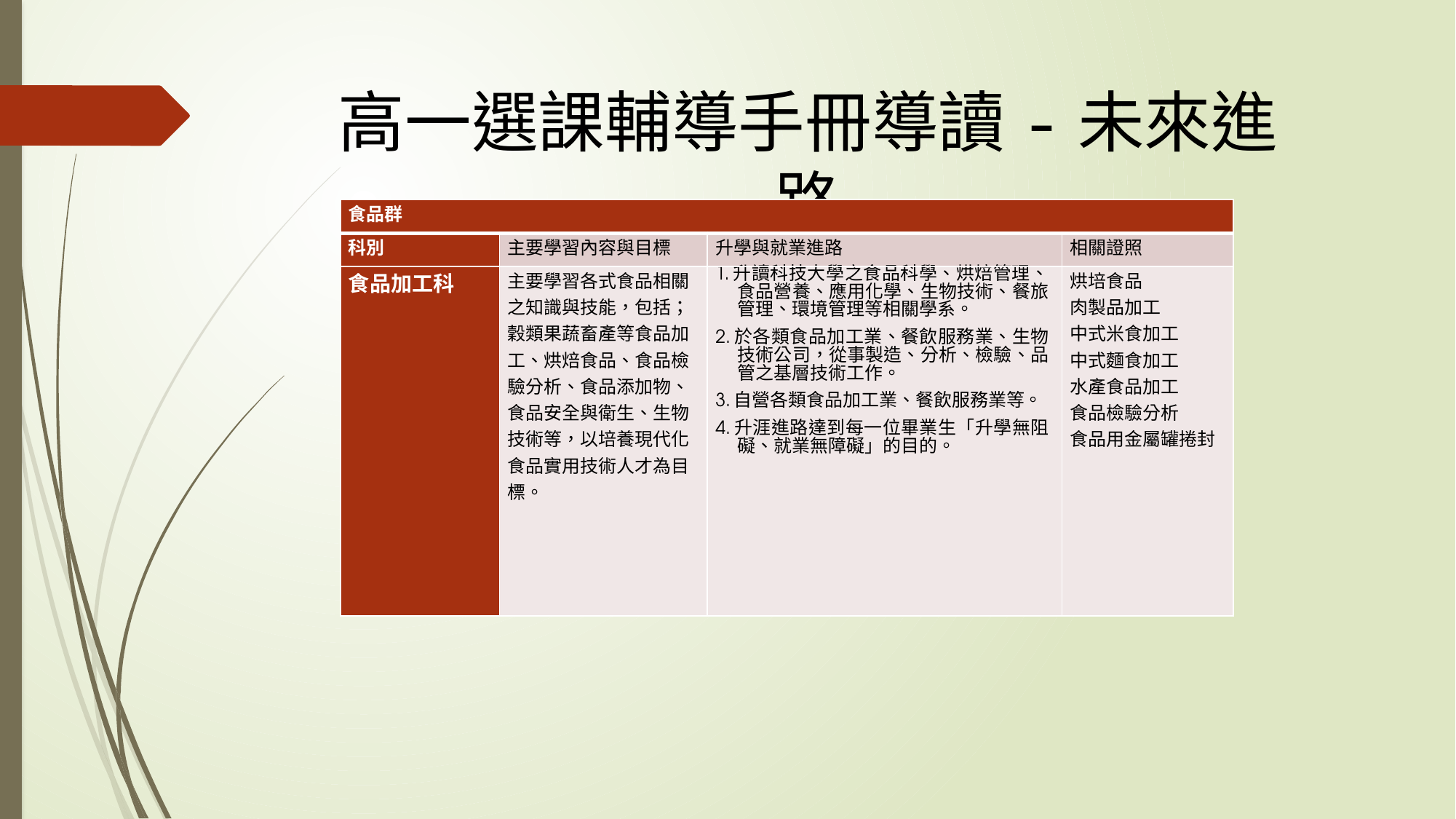

# 高一選課輔導手冊導讀-未來進路
| 食品群 |  |  |  |
| --- | --- | --- | --- |
| 科別 | 主要學習內容與目標 | 升學與就業進路 | 相關證照 |
| 食品加工科 | 主要學習各式食品相關之知識與技能，包括；穀類果蔬畜產等食品加工、烘焙食品、食品檢驗分析、食品添加物、食品安全與衛生、生物技術等，以培養現代化食品實用技術人才為目標。 | 1.升讀科技大學之食品科學、烘焙管理、食品營養、應用化學、生物技術、餐旅管理、環境管理等相關學系。 2.於各類食品加工業、餐飲服務業、生物技術公司，從事製造、分析、檢驗、品管之基層技術工作。 3.自營各類食品加工業、餐飲服務業等。 4.升涯進路達到每一位畢業生「升學無阻礙、就業無障礙」的目的。 | 烘培食品 肉製品加工 中式米食加工 中式麵食加工 水產食品加工 食品檢驗分析 食品用金屬罐捲封 |